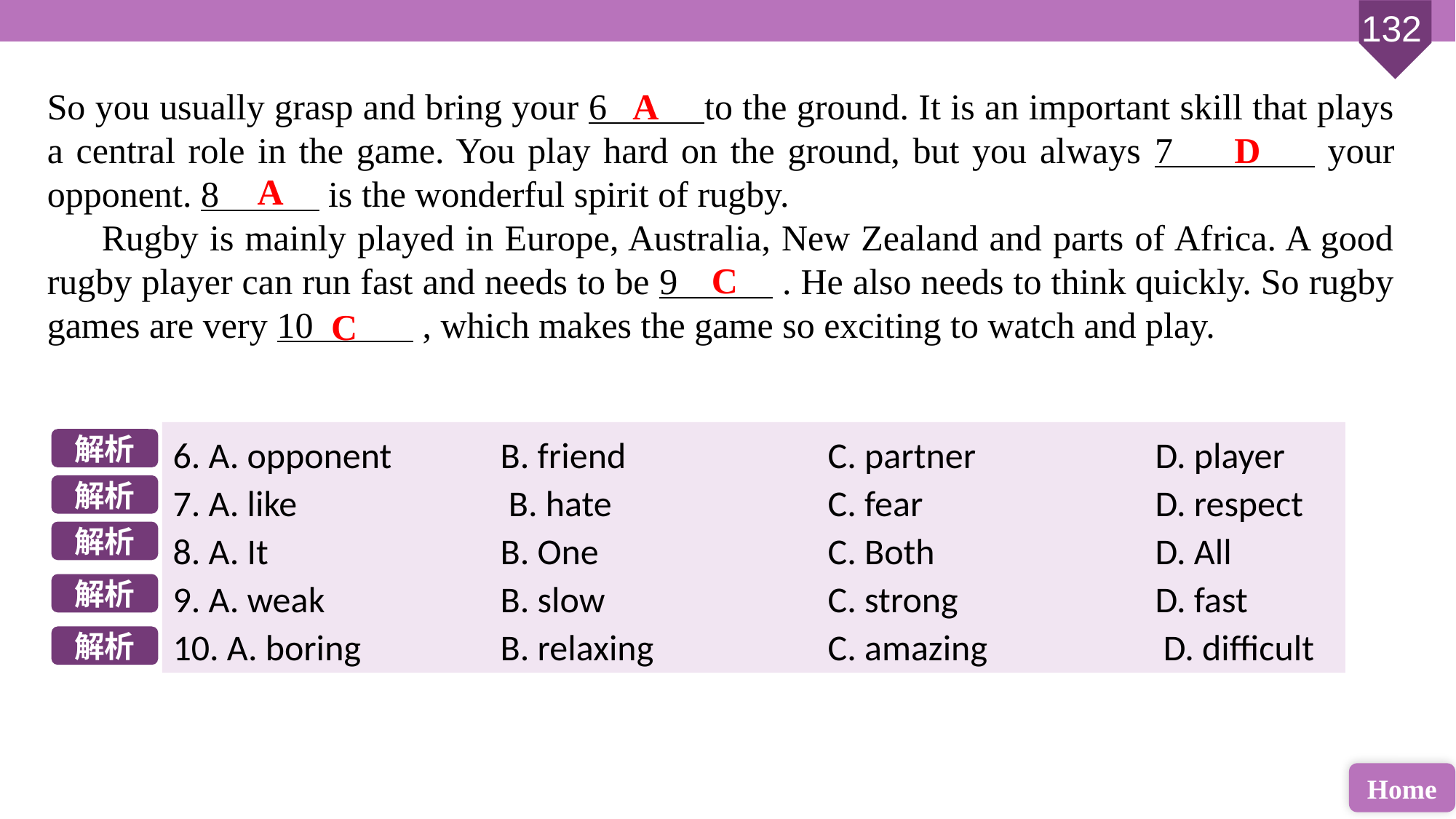

So you usually grasp and bring your 6          to the ground. It is an important skill that plays a central role in the game. You play hard on the ground, but you always 7            your opponent. 8            is the wonderful spirit of rugby.
Rugby is mainly played in Europe, Australia, New Zealand and parts of Africa. A good rugby player can run fast and needs to be 9           . He also needs to think quickly. So rugby games are very 10            , which makes the game so exciting to watch and play.
A
D
A
C
C
6. A. opponent 	B. friend 		C. partner 		D. player
7. A. like		 B. hate 		C. fear 			D. respect
8. A. It 			B. One 			C. Both 		D. All
9. A. weak 		B. slow 		C. strong 		D. fast
10. A. boring 		B. relaxing 		C. amazing		 D. difficult
解析
解析
解析
解析
解析